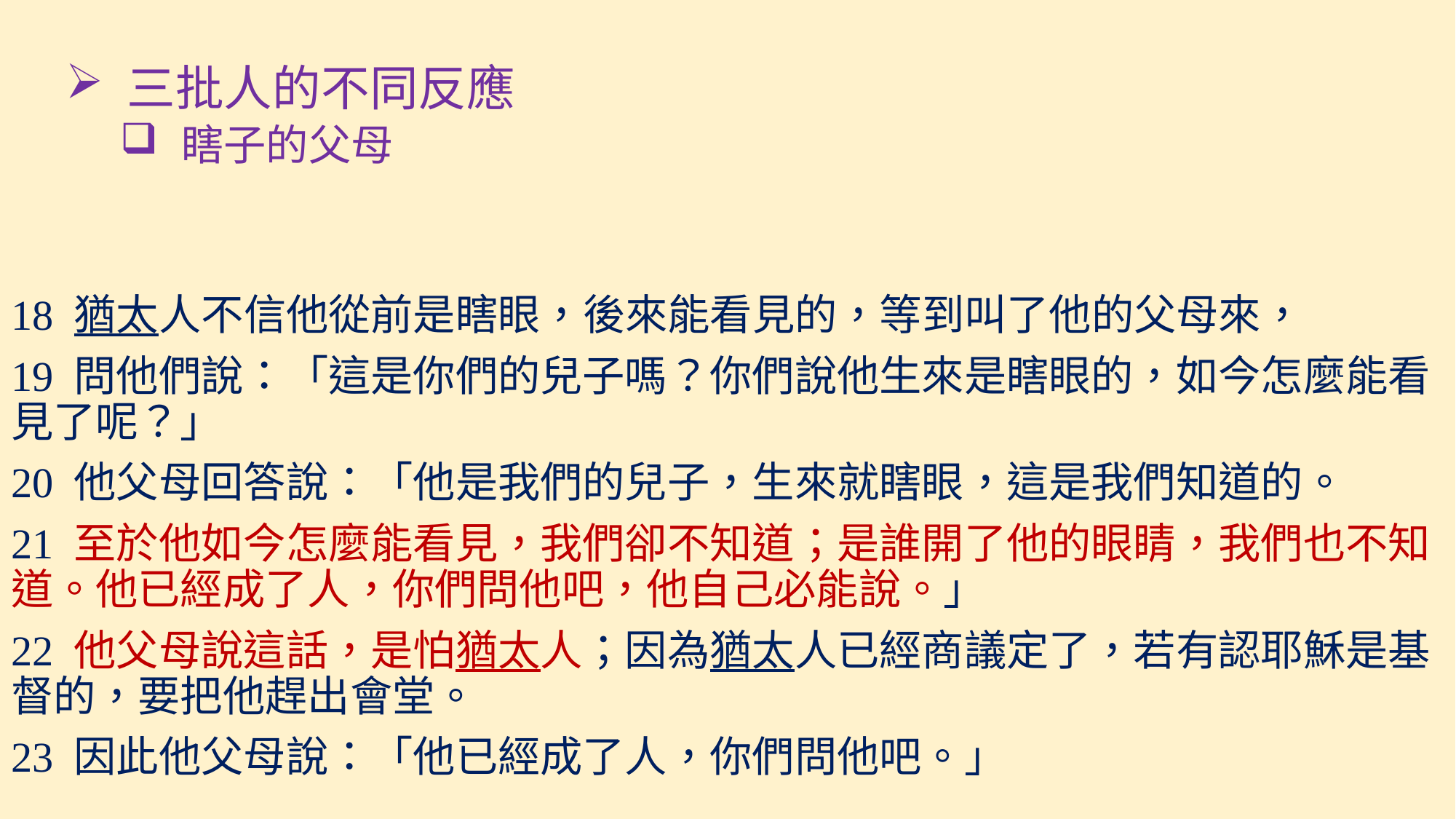

三批人的不同反應
瞎子的父母

18 猶太人不信他從前是瞎眼，後來能看見的，等到叫了他的父母來，
19 問他們說：「這是你們的兒子嗎？你們說他生來是瞎眼的，如今怎麼能看見了呢？」
20 他父母回答說：「他是我們的兒子，生來就瞎眼，這是我們知道的。
21 至於他如今怎麼能看見，我們卻不知道；是誰開了他的眼睛，我們也不知道。他已經成了人，你們問他吧，他自己必能說。」
22 他父母說這話，是怕猶太人；因為猶太人已經商議定了，若有認耶穌是基督的，要把他趕出會堂。
23 因此他父母說：「他已經成了人，你們問他吧。」